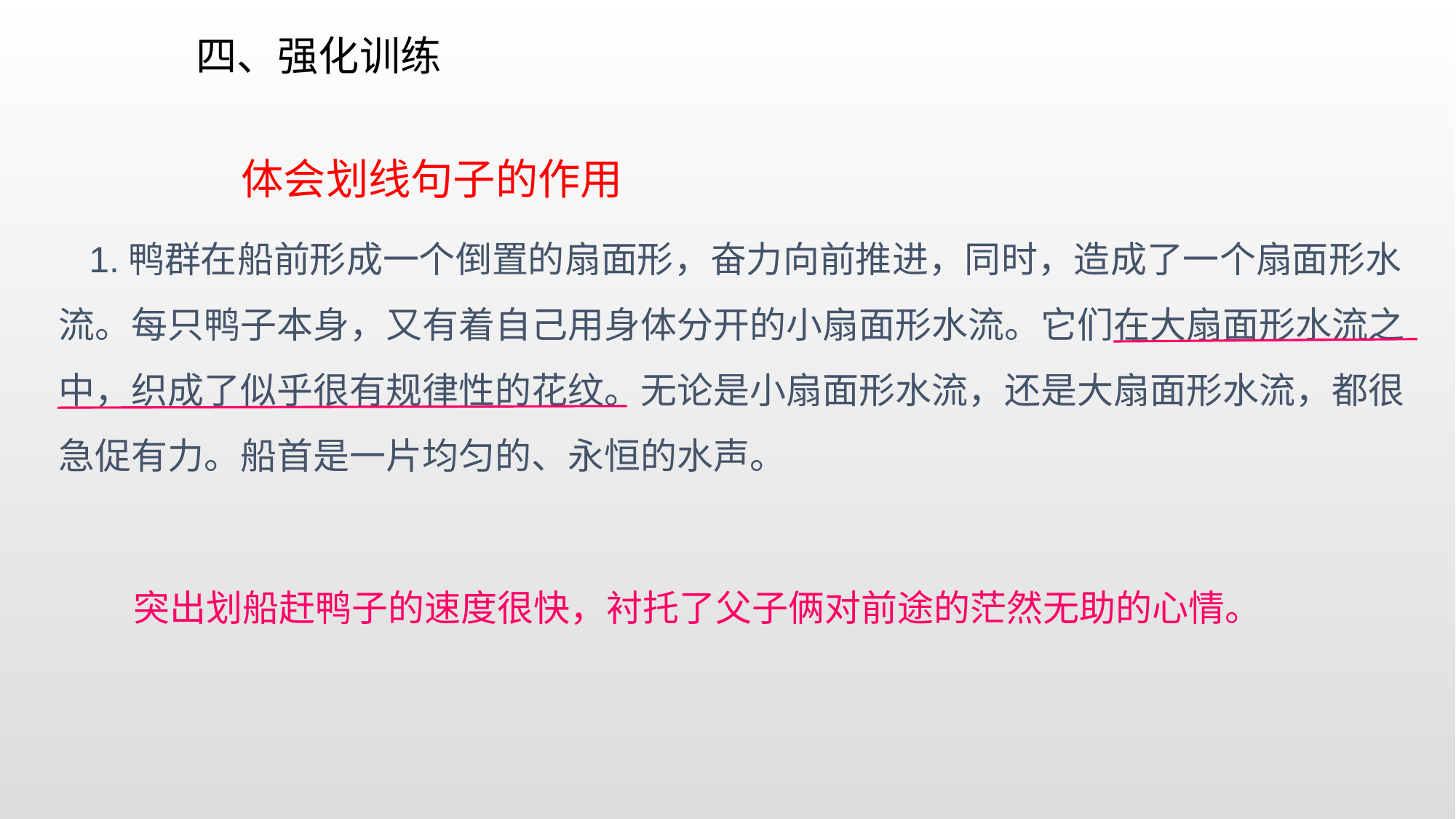

四、强化训练

体会划线句子的作用
   1.鸭群在船前形成一个倒置的扇面形，奋力向前推进，同时，造成了一个扇面形水流。每只鸭子本身，又有着自己用身体分开的小扇面形水流。它们在大扇面形水流之中，织成了似乎很有规律性的花纹。无论是小扇面形水流，还是大扇面形水流，都很急促有力。船首是一片均匀的、永恒的水声。

    突出划船赶鸭子的速度很快，衬托了父子俩对前途的茫然无助的心情。